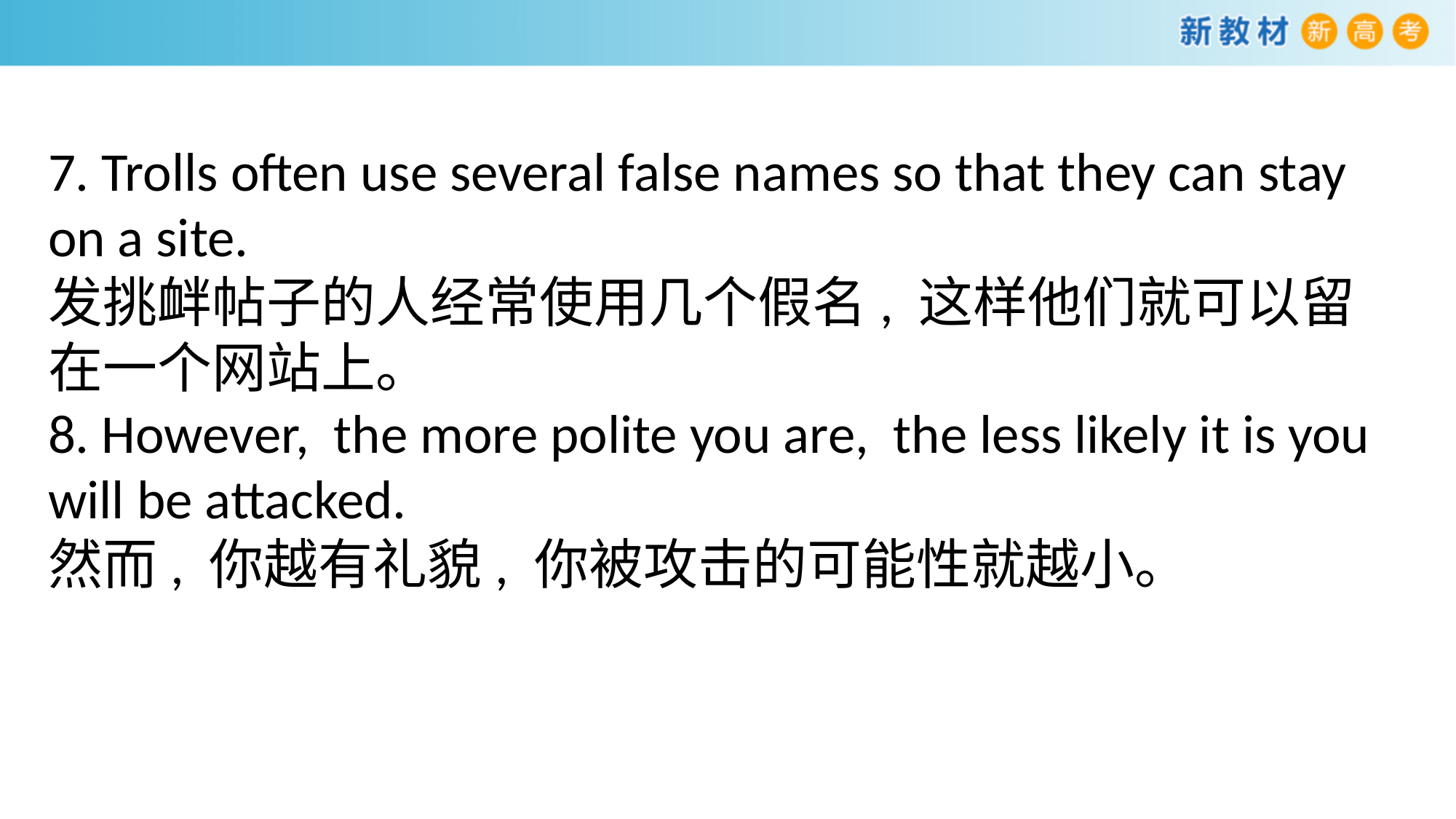

7. Trolls often use several false names so that they can stay on a site.
发挑衅帖子的人经常使用几个假名, 这样他们就可以留在一个网站上。
8. However,  the more polite you are,  the less likely it is you will be attacked.
然而, 你越有礼貌, 你被攻击的可能性就越小。